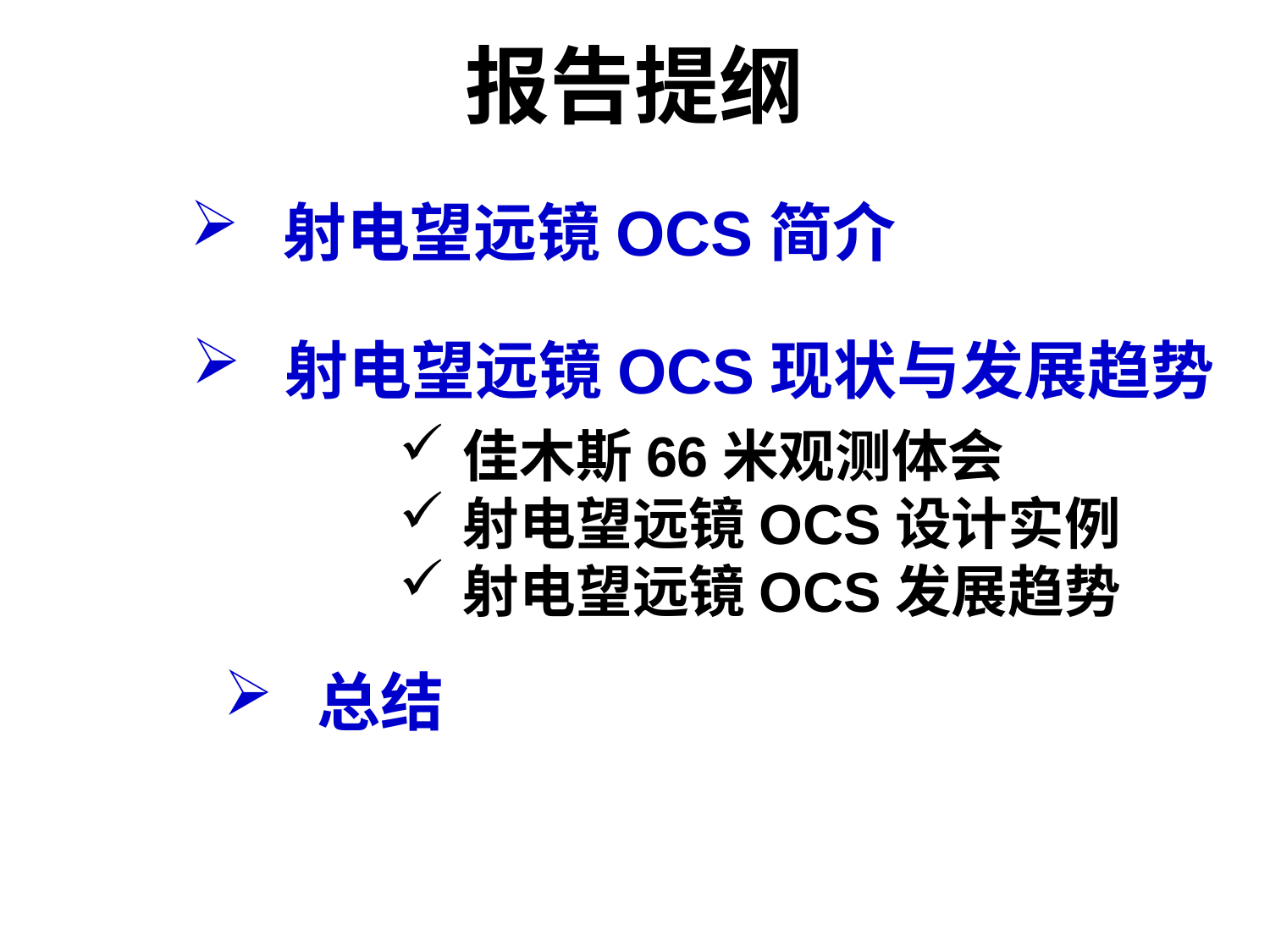

报告提纲
 射电望远镜OCS简介
 射电望远镜OCS现状与发展趋势
佳木斯66米观测体会
射电望远镜OCS设计实例
射电望远镜OCS发展趋势
 总结